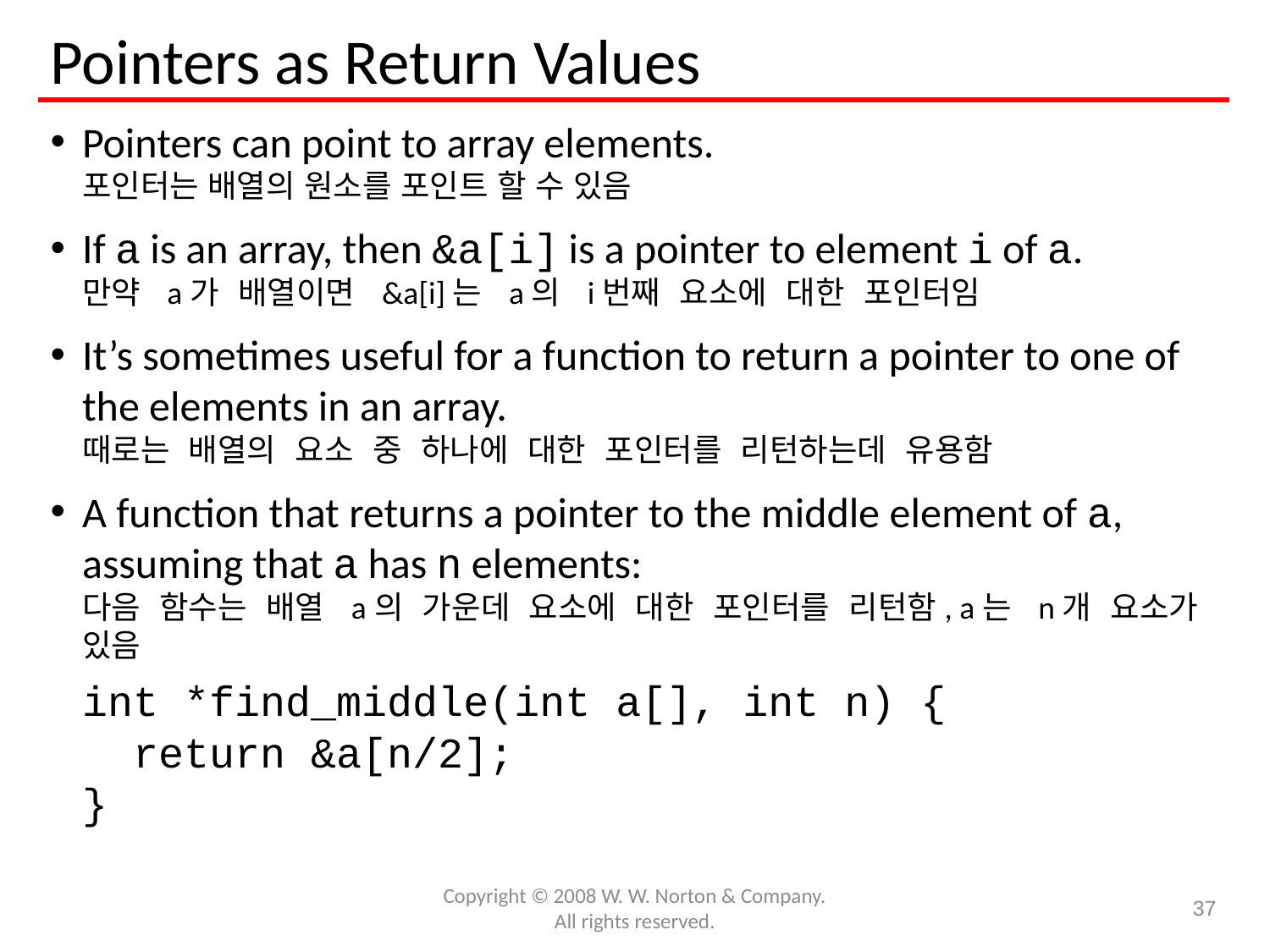

# Pointers as Return Values
Pointers can point to array elements.
포인터는 배열의 원소를 포인트 할 수 있음
If a is an array, then &a[i] is a pointer to element i of a.
만약 a가 배열이면 &a[i]는 a의 i번째 요소에 대한 포인터임
It’s sometimes useful for a function to return a pointer to one of the elements in an array.
때로는 배열의 요소 중 하나에 대한 포인터를 리턴하는데 유용함
A function that returns a pointer to the middle element of a, assuming that a has n elements:
다음 함수는 배열 a의 가운데 요소에 대한 포인터를 리턴함, a는 n개 요소가 있음
	int *find_middle(int a[], int n) {
	  return &a[n/2];
	}
Copyright © 2008 W. W. Norton & Company.
All rights reserved.
37